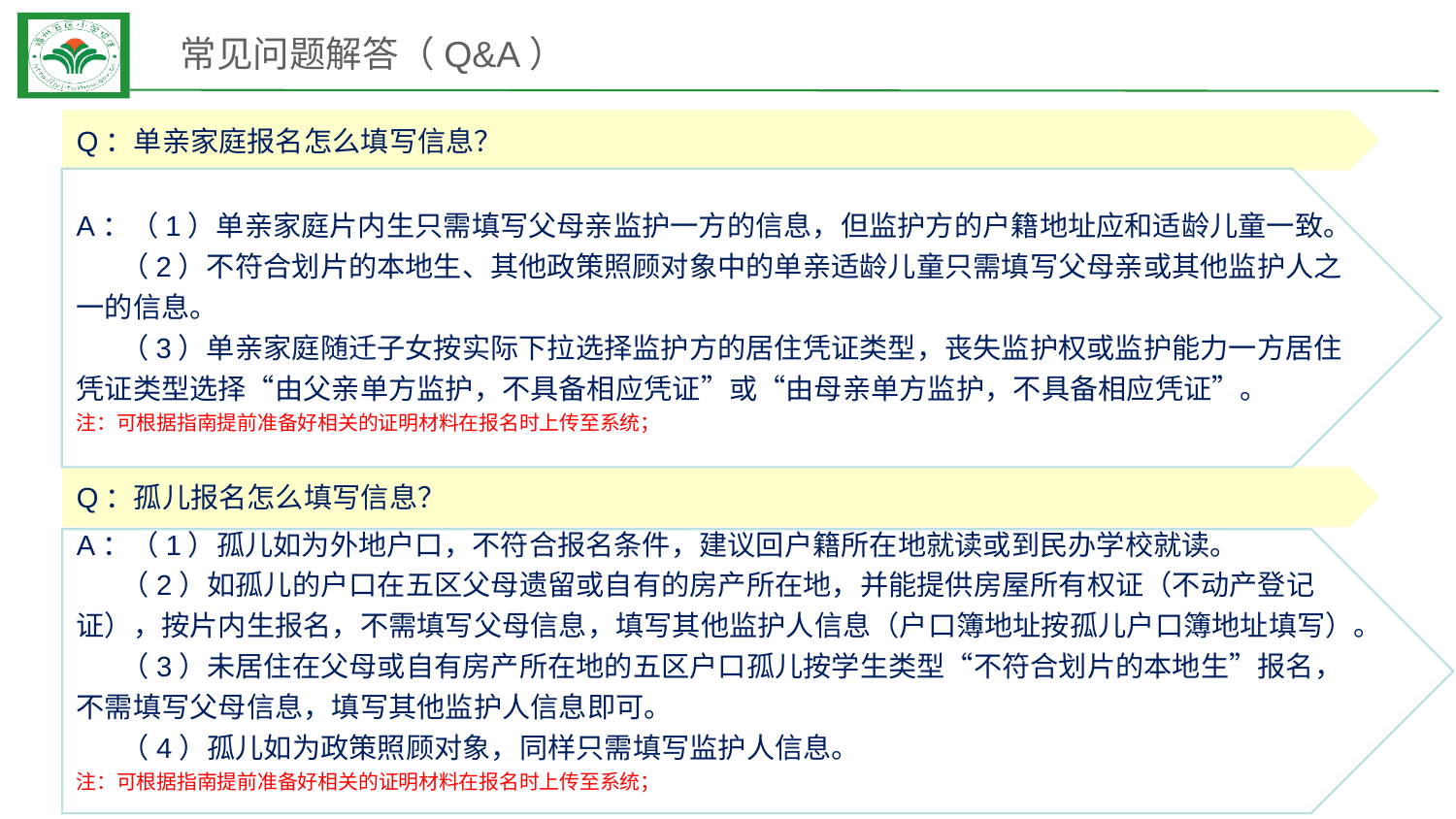

# 常见问题解答（Q&A）
Q：单亲家庭报名怎么填写信息？
A：（1）单亲家庭片内生只需填写父母亲监护一方的信息，但监护方的户籍地址应和适龄儿童一致。
      （2）不符合划片的本地生、其他政策照顾对象中的单亲适龄儿童只需填写父母亲或其他监护人之一的信息。
      （3）单亲家庭随迁子女按实际下拉选择监护方的居住凭证类型，丧失监护权或监护能力一方居住凭证类型选择“由父亲单方监护，不具备相应凭证”或“由母亲单方监护，不具备相应凭证”。
注：可根据指南提前准备好相关的证明材料在报名时上传至系统；
Q：孤儿报名怎么填写信息？
A：（1）孤儿如为外地户口，不符合报名条件，建议回户籍所在地就读或到民办学校就读。
      （2）如孤儿的户口在五区父母遗留或自有的房产所在地，并能提供房屋所有权证（不动产登记证），按片内生报名，不需填写父母信息，填写其他监护人信息（户口簿地址按孤儿户口簿地址填写）。
      （3）未居住在父母或自有房产所在地的五区户口孤儿按学生类型“不符合划片的本地生”报名，不需填写父母信息，填写其他监护人信息即可。
      （4）孤儿如为政策照顾对象，同样只需填写监护人信息。
注：可根据指南提前准备好相关的证明材料在报名时上传至系统；